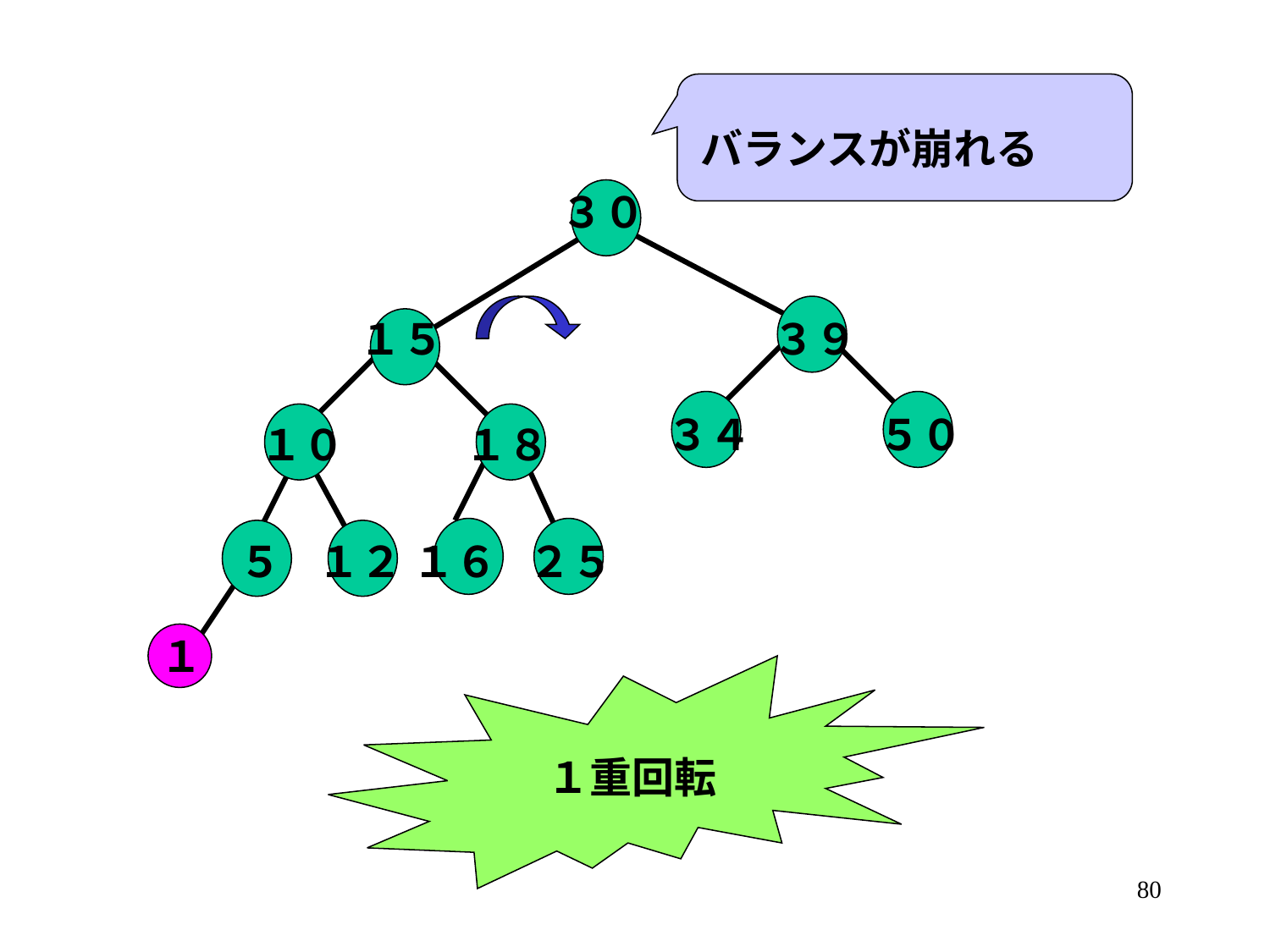

バランスが崩れる
３０

１５
３９

３４
５０

１０
１８

５
１２
１６
２５

１
１重回転
80